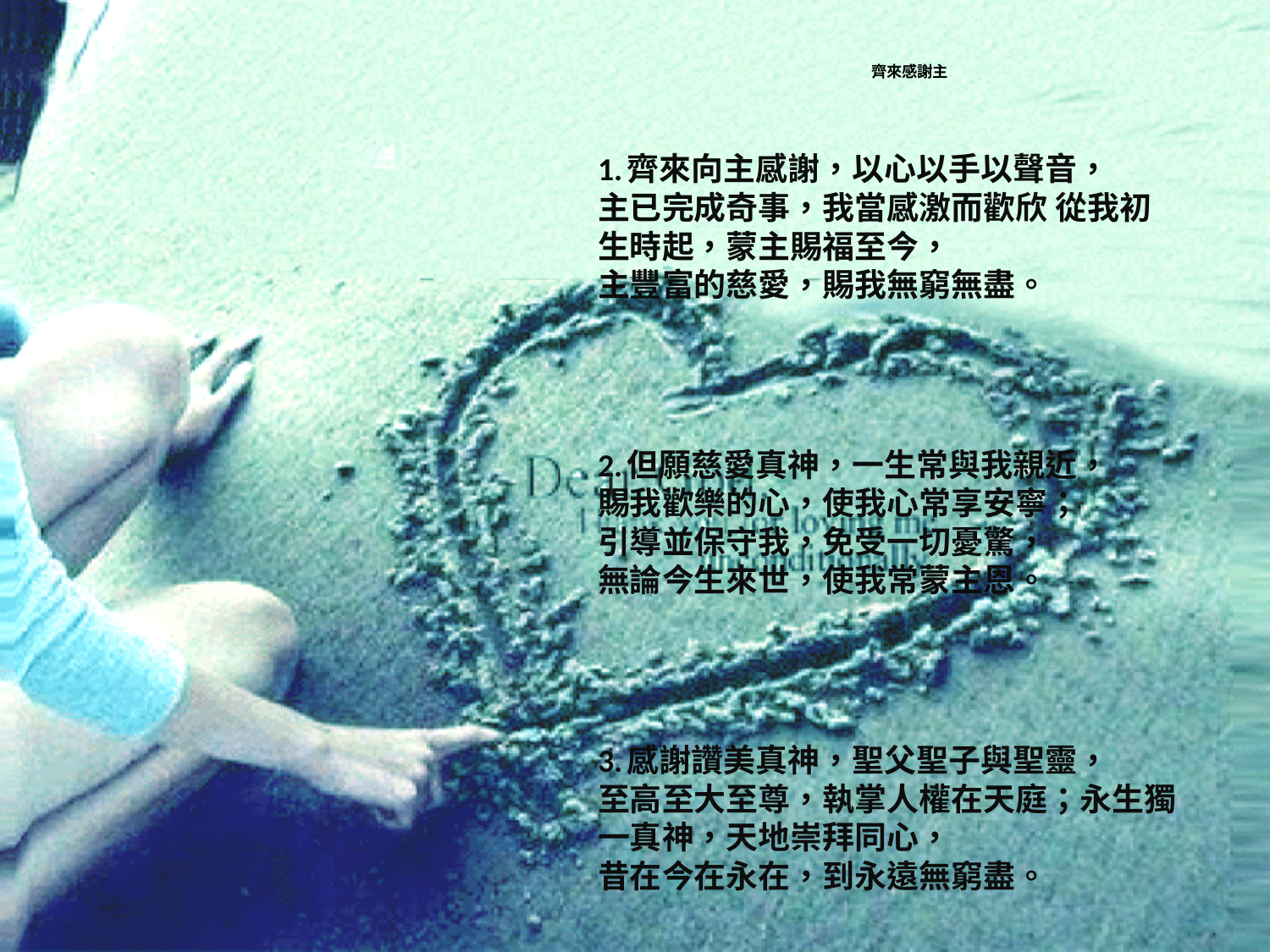

# 齊來感謝主
1.齊來向主感謝，以心以手以聲音，
主已完成奇事，我當感激而歡欣 從我初生時起，蒙主賜福至今，
主豐富的慈愛，賜我無窮無盡。

2.但願慈愛真神，一生常與我親近，
賜我歡樂的心，使我心常享安寧；
引導並保守我，免受一切憂驚，
無論今生來世，使我常蒙主恩。

3.感謝讚美真神，聖父聖子與聖靈，
至高至大至尊，執掌人權在天庭；永生獨一真神，天地崇拜同心，
昔在今在永在，到永遠無窮盡。